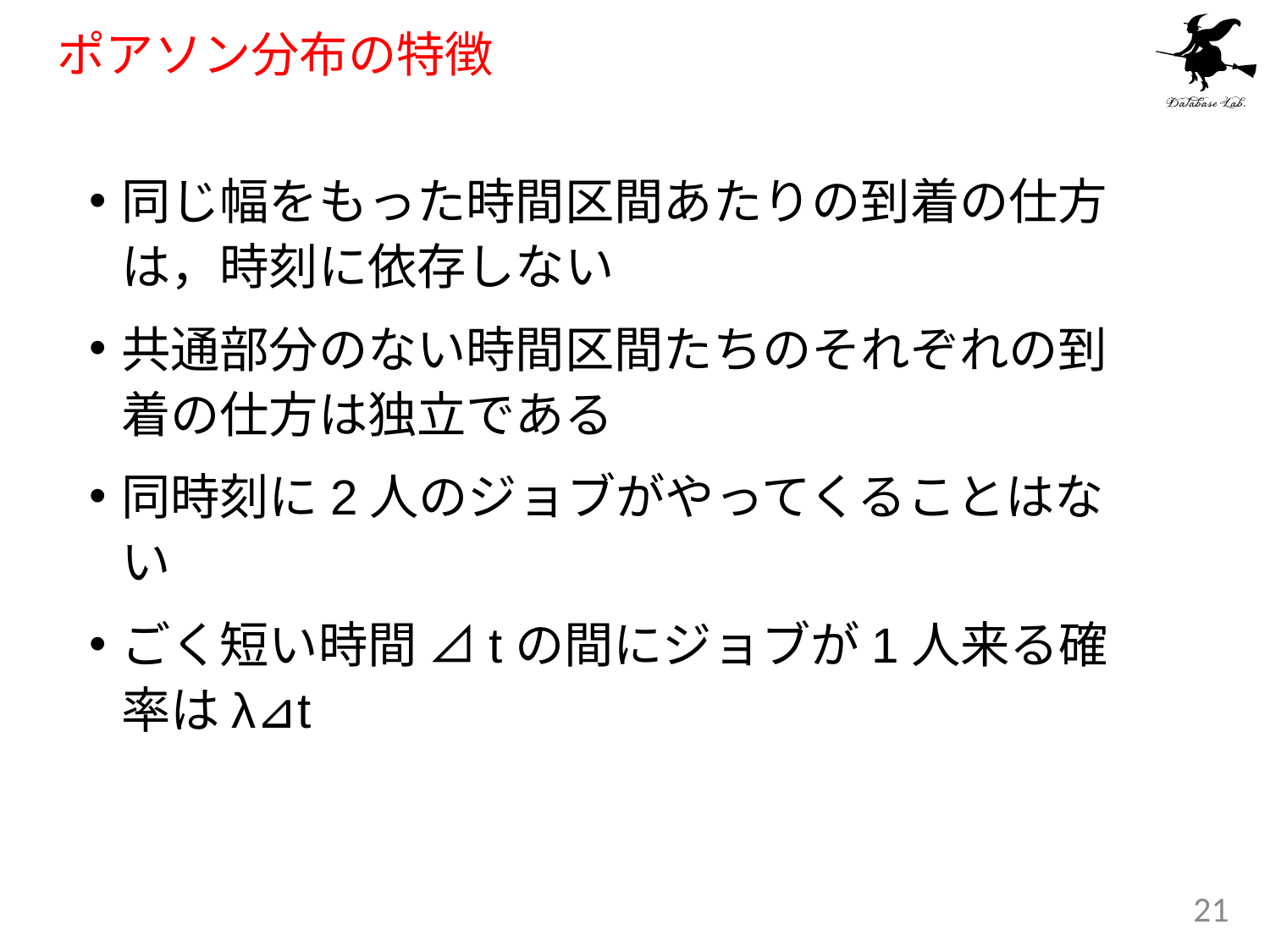

# ポアソン分布の特徴
同じ幅をもった時間区間あたりの到着の仕方は，時刻に依存しない
共通部分のない時間区間たちのそれぞれの到着の仕方は独立である
同時刻に2人のジョブがやってくることはない
ごく短い時間 ⊿tの間にジョブが1人来る確率はλ⊿t
21